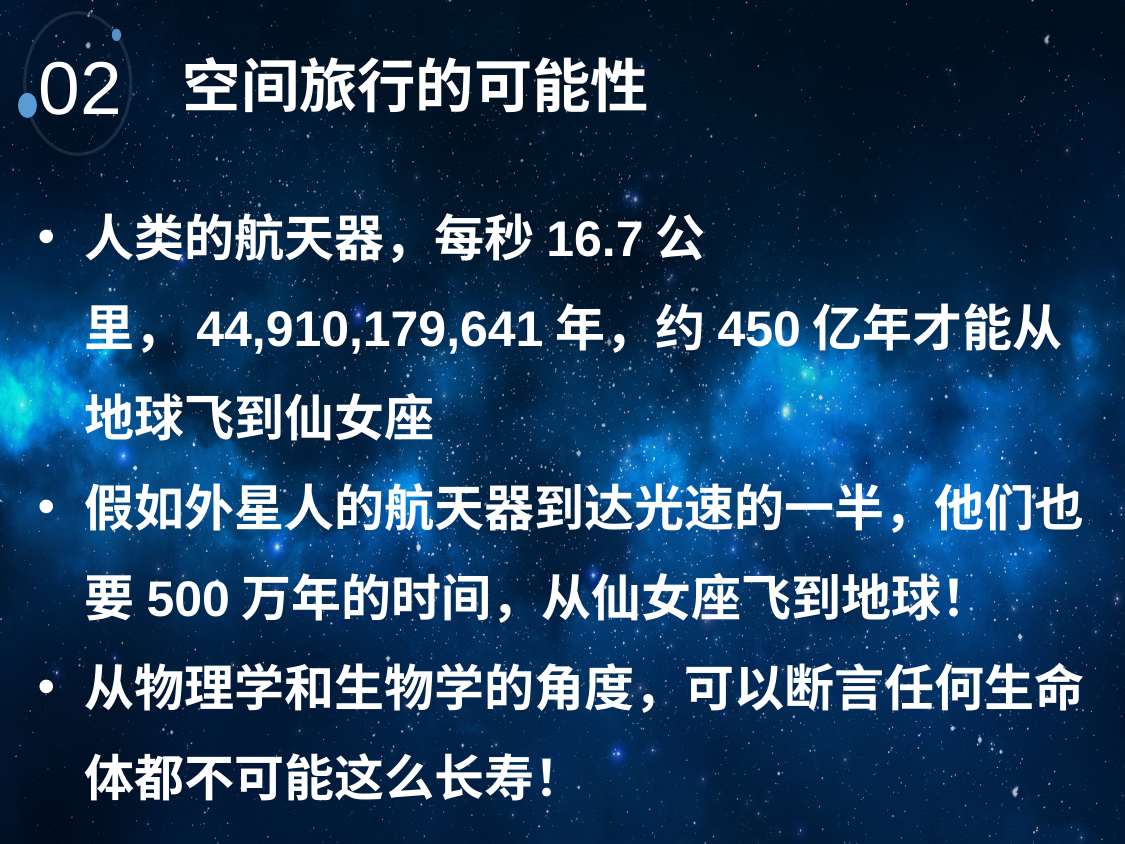

02
空间旅行的可能性
人类的航天器，每秒16.7公里，44,910,179,641年，约450亿年才能从地球飞到仙女座
假如外星人的航天器到达光速的一半，他们也要500万年的时间，从仙女座飞到地球！
从物理学和生物学的角度，可以断言任何生命体都不可能这么长寿！